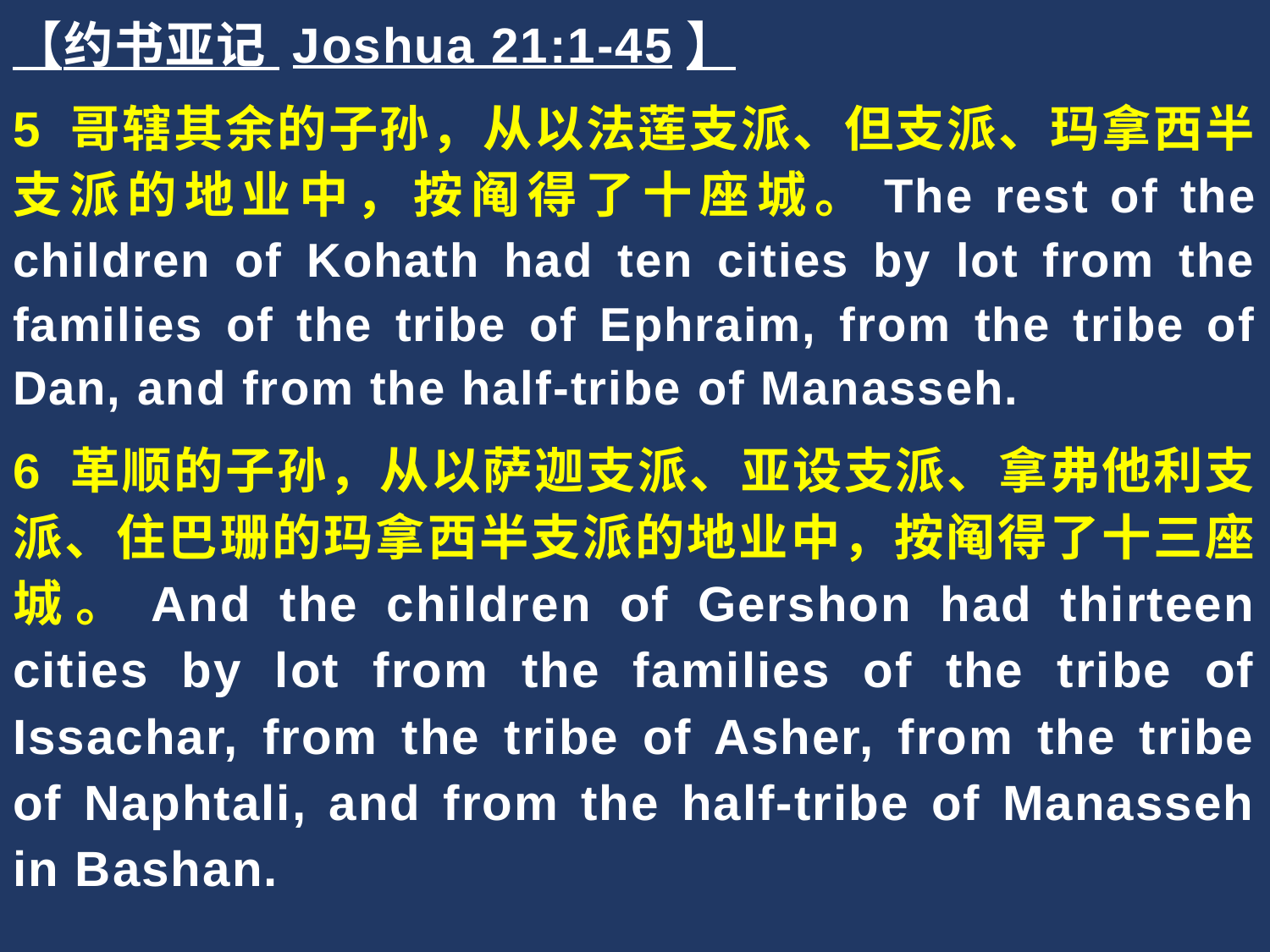

【约书亚记 Joshua 21:1-45】
5 哥辖其余的子孙，从以法莲支派、但支派、玛拿西半支派的地业中，按阄得了十座城。The rest of the children of Kohath had ten cities by lot from the families of the tribe of Ephraim, from the tribe of Dan, and from the half-tribe of Manasseh.
6 革顺的子孙，从以萨迦支派、亚设支派、拿弗他利支派、住巴珊的玛拿西半支派的地业中，按阄得了十三座城。And the children of Gershon had thirteen cities by lot from the families of the tribe of Issachar, from the tribe of Asher, from the tribe of Naphtali, and from the half-tribe of Manasseh in Bashan.